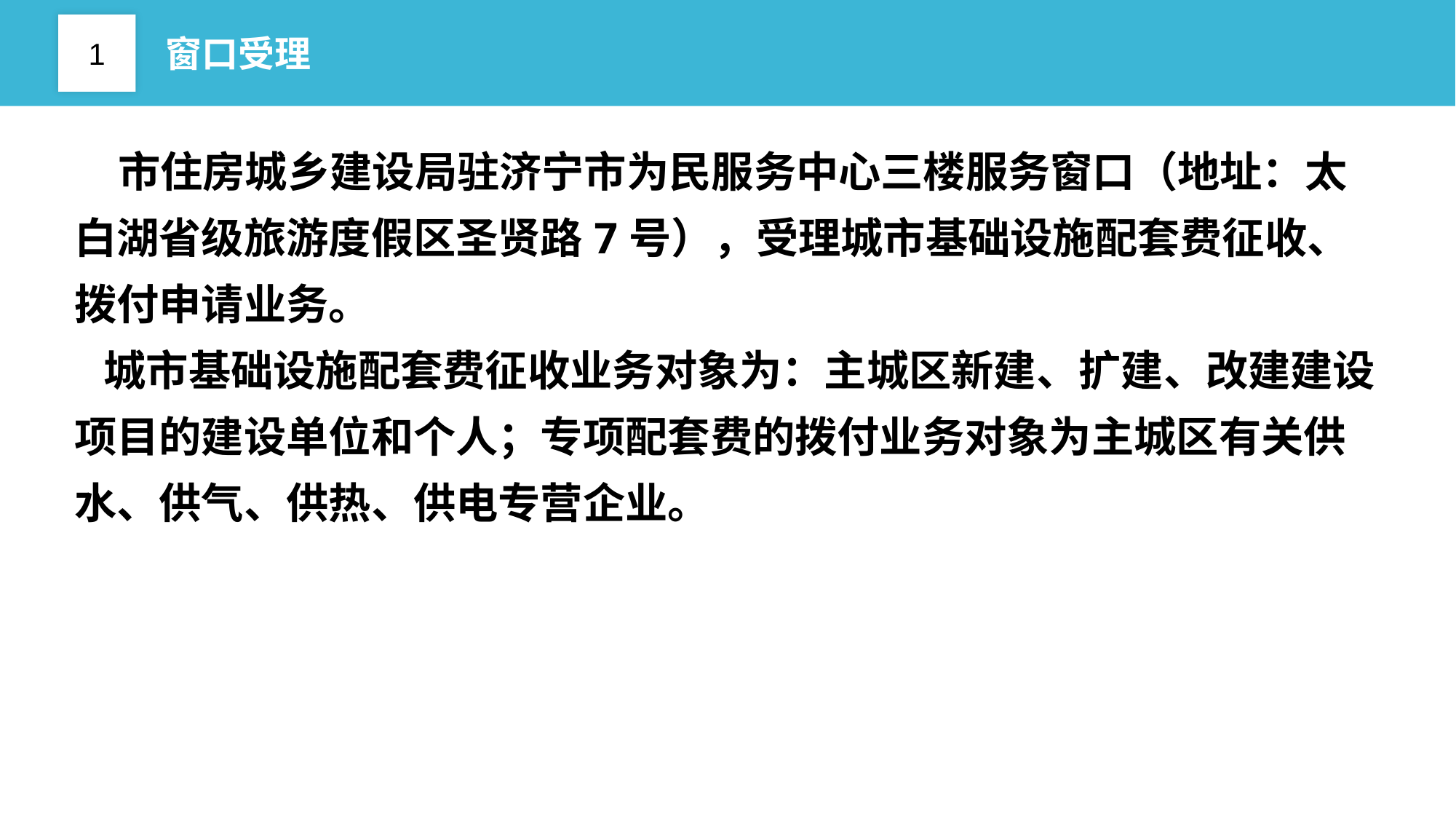

1
窗口受理
      市住房城乡建设局驻济宁市为民服务中心三楼服务窗口（地址：太白湖省级旅游度假区圣贤路7号），受理城市基础设施配套费征收、拨付申请业务。
  城市基础设施配套费征收业务对象为：主城区新建、扩建、改建建设项目的建设单位和个人；专项配套费的拨付业务对象为主城区有关供水、供气、供热、供电专营企业。